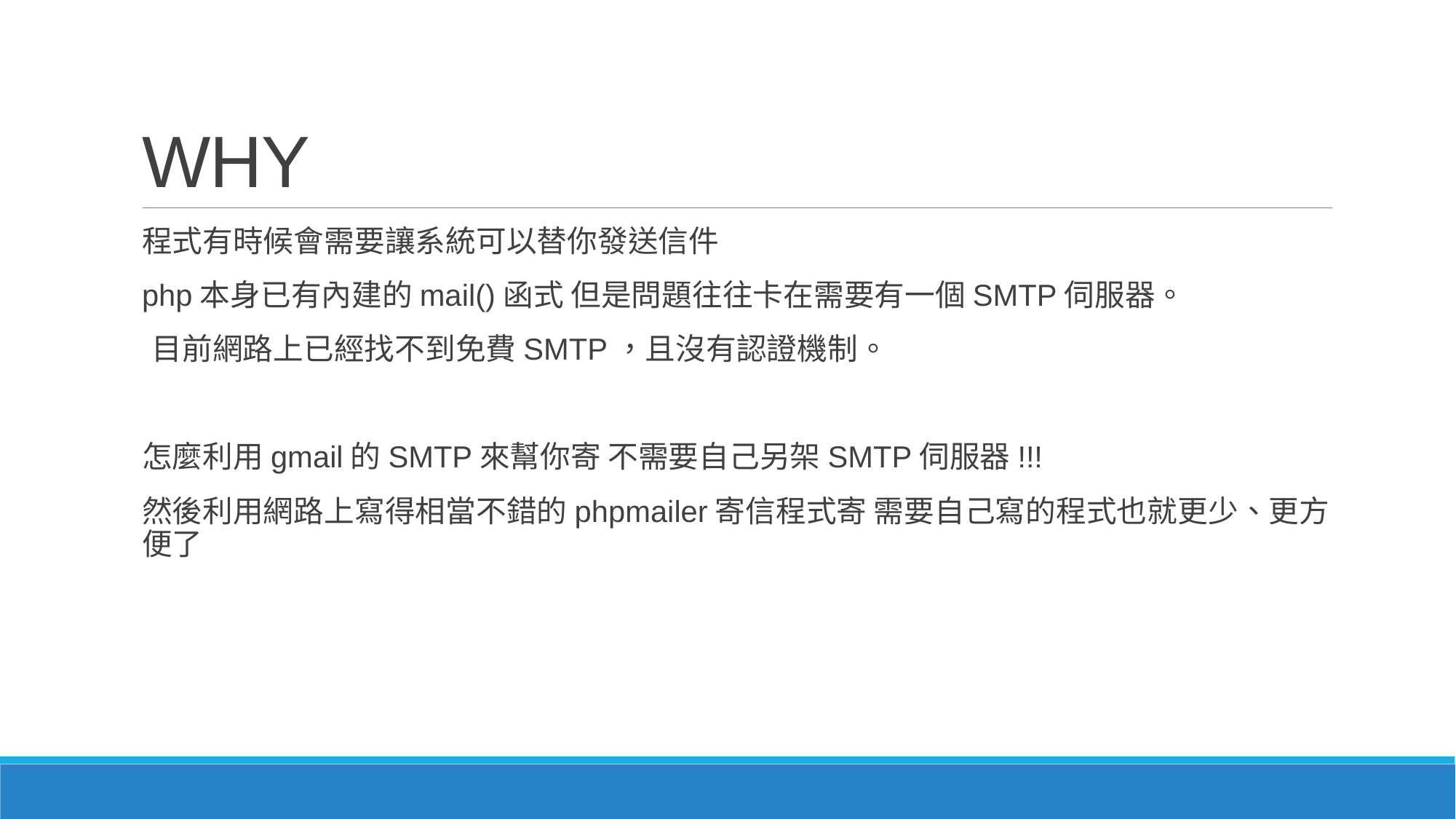

# WHY
程式有時候會需要讓系統可以替你發送信件
php本身已有內建的mail()函式 但是問題往往卡在需要有一個SMTP伺服器。
  目前網路上已經找不到免費SMTP，且沒有認證機制。

怎麼利用gmail的SMTP來幫你寄 不需要自己另架SMTP伺服器!!!
然後利用網路上寫得相當不錯的phpmailer寄信程式寄 需要自己寫的程式也就更少、更方便了